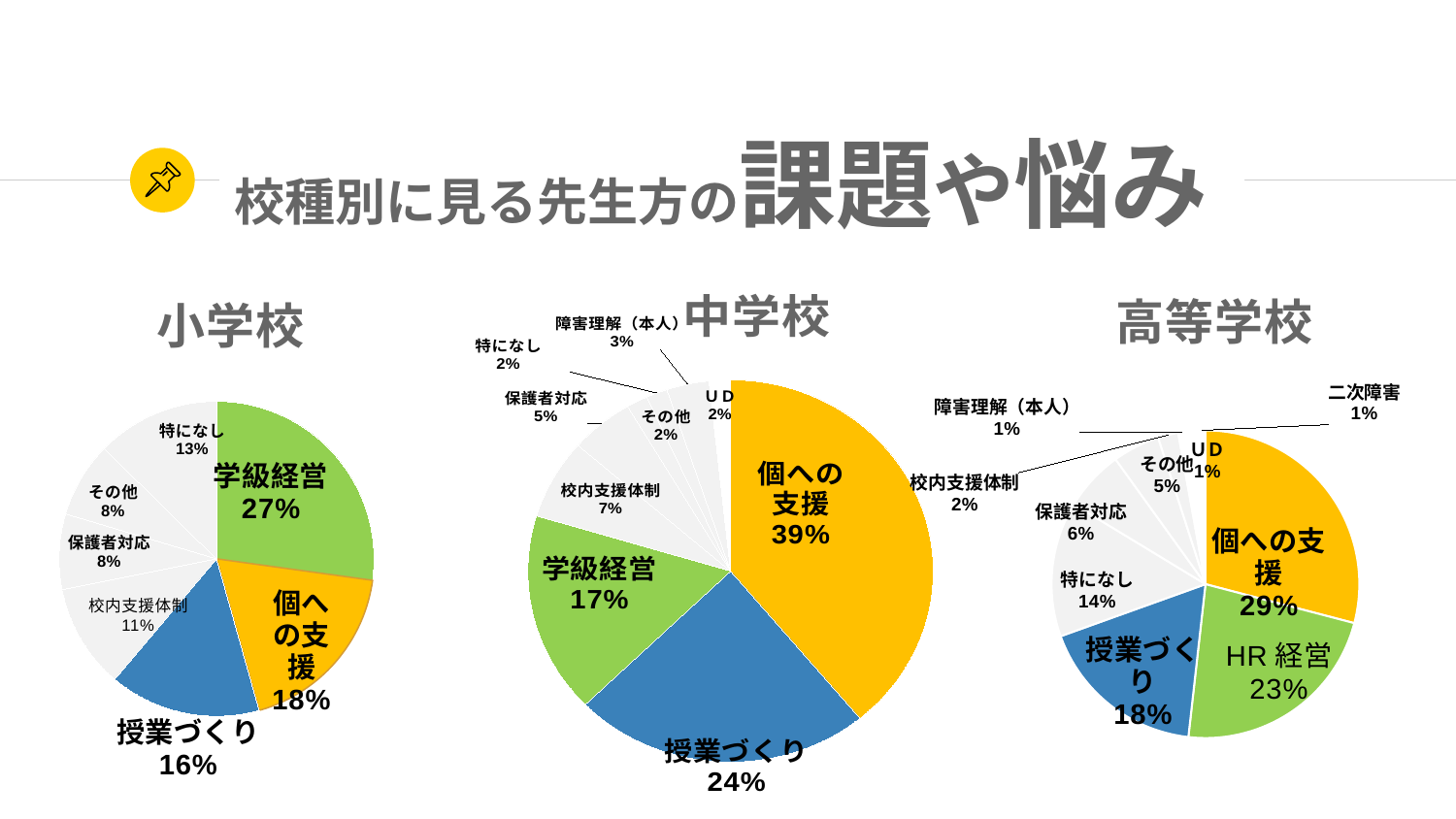

# 校種別に見る先生方の課題や悩み

### Chart

| Category |
|---|

### Chart: 高等学校

| Category |  |
|---|---|
| 個への支援 | 0.2907801418439716 |
| 学級経営 | 0.22695035460992907 |
| 授業づくり | 0.1773049645390071 |
| 特になし | 0.14184397163120568 |
| 保護者対応 | 0.06382978723404255 |
| その他 | 0.04964539007092199 |
| 校内支援体制 | 0.02127659574468085 |
| 障害理解（本人） | 0.0070921985815602835 |
| ＵＤ | 0.0070921985815602835 |
| 他機関 | 0.0070921985815602835 |
| 二次障害 | 0.0070921985815602835 |

### Chart: 小学校

| Category |  |
|---|---|
| 学級経営 | 0.27184466019417475 |
| 個への支援 | 0.18446601941747573 |
| 授業づくり | 0.1553398058252427 |
| 校内支援体制 | 0.10679611650485436 |
| 保護者対応 | 0.07766990291262135 |
| その他 | 0.07766990291262135 |
| 特になし | 0.1262135922330097 |

### Chart: 中学校

| Category |  |
|---|---|
| 個への支援 | 0.3898305084745763 |
| 授業づくり | 0.23728813559322035 |
| 学級経営 | 0.1694915254237288 |
| 校内支援体制 | 0.06779661016949153 |
| 保護者対応 | 0.05084745762711865 |
| その他 | 0.01694915254237288 |
| 特になし | 0.01694915254237288 |
| 障害理解（本人） | 0.03389830508474576 |
| ＵＤ | 0.01694915254237288 |